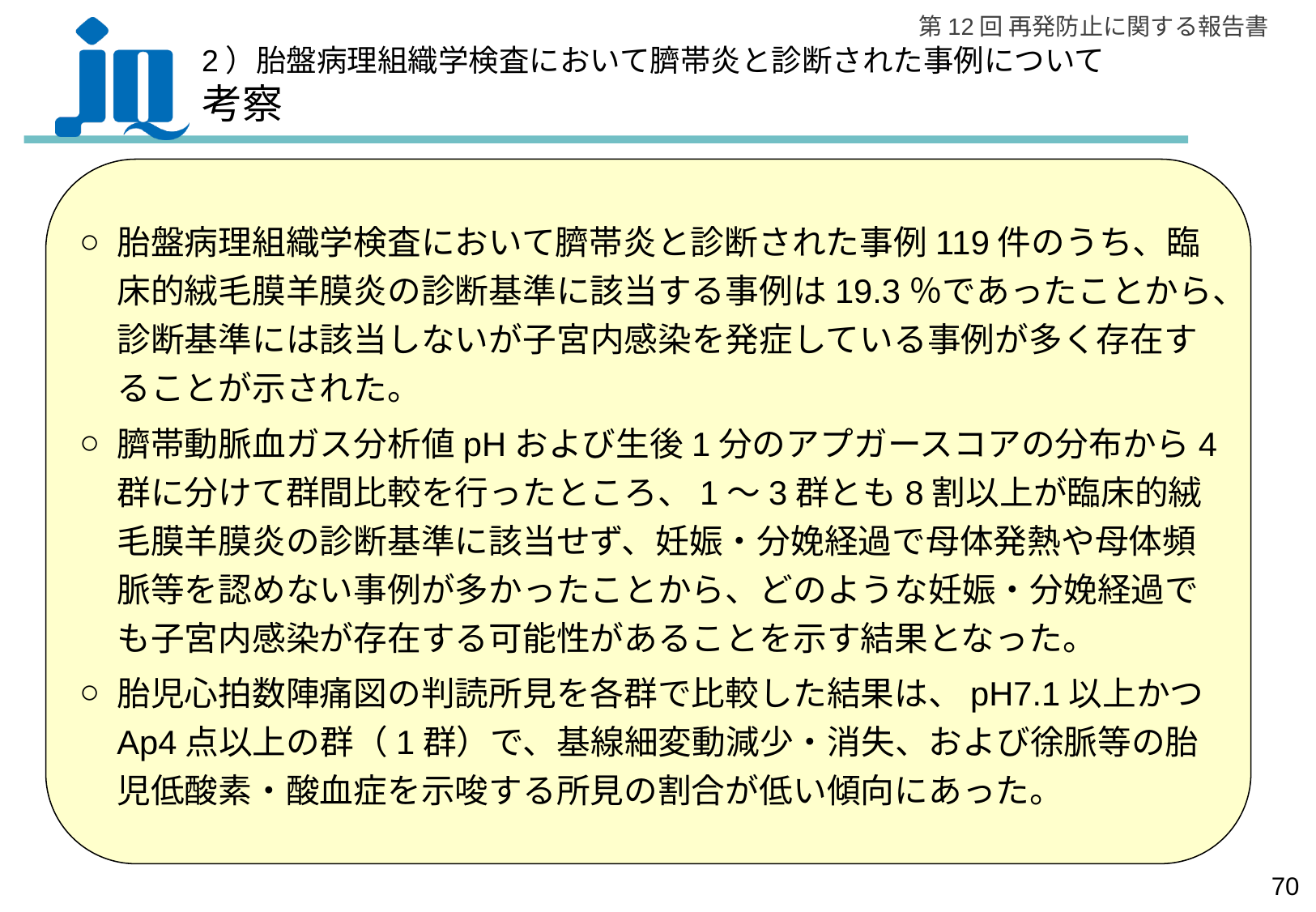

# 2）胎盤病理組織学検査において臍帯炎と診断された事例について 考察
胎盤病理組織学検査において臍帯炎と診断された事例119件のうち、臨床的絨毛膜羊膜炎の診断基準に該当する事例は19.3％であったことから、診断基準には該当しないが子宮内感染を発症している事例が多く存在することが示された。
臍帯動脈血ガス分析値pHおよび生後1分のアプガースコアの分布から4群に分けて群間比較を行ったところ、1～3群とも8割以上が臨床的絨毛膜羊膜炎の診断基準に該当せず、妊娠・分娩経過で母体発熱や母体頻脈等を認めない事例が多かったことから、どのような妊娠・分娩経過でも子宮内感染が存在する可能性があることを示す結果となった。
胎児心拍数陣痛図の判読所見を各群で比較した結果は、pH7.1以上かつAp4点以上の群（1群）で、基線細変動減少・消失、および徐脈等の胎児低酸素・酸血症を示唆する所見の割合が低い傾向にあった。
70